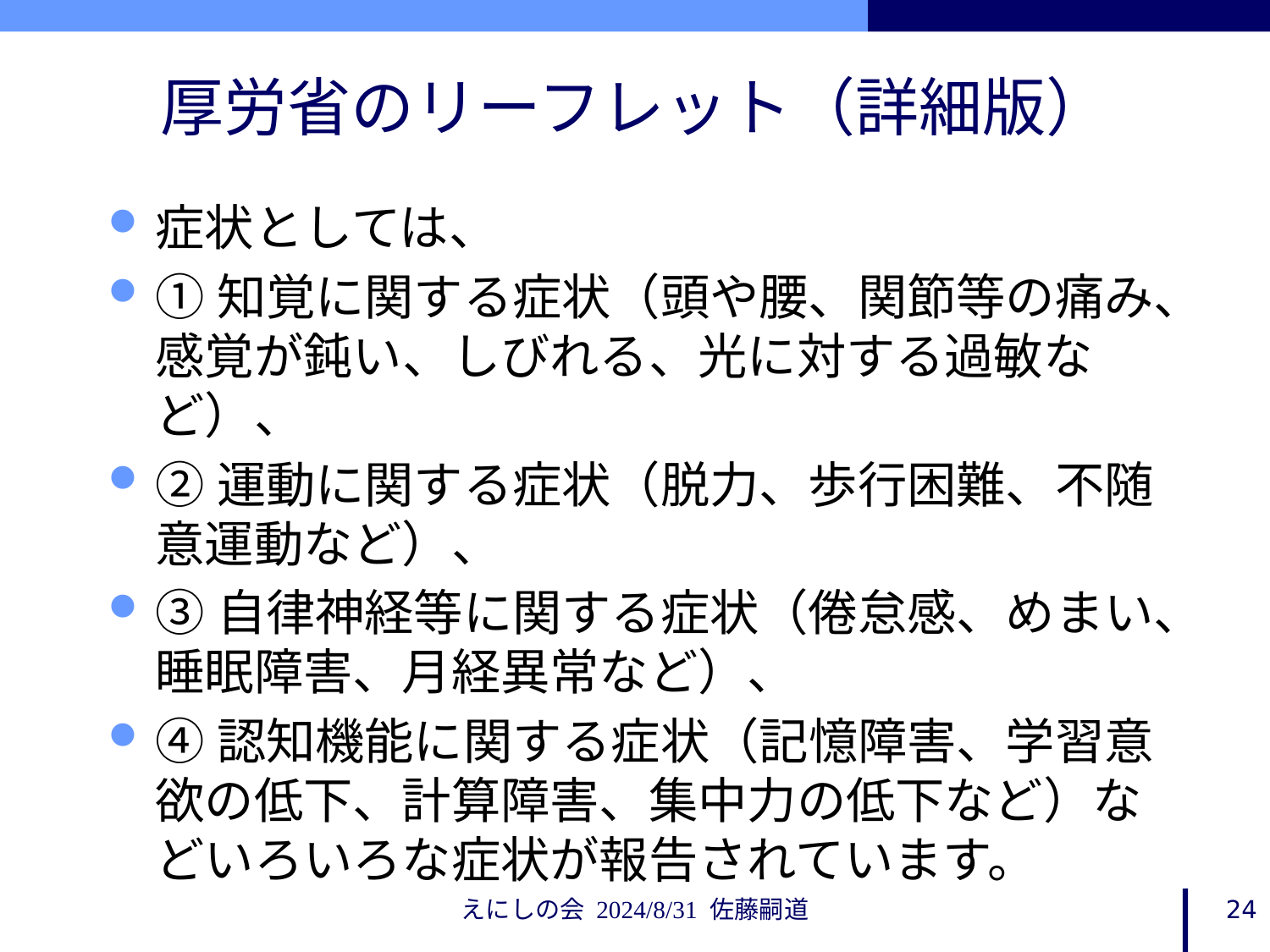

# 厚労省のリーフレット（詳細版）
症状としては、
①知覚に関する症状（頭や腰、関節等の痛み、感覚が鈍い、しびれる、光に対する過敏など）、
②運動に関する症状（脱力、歩行困難、不随意運動など）、
③自律神経等に関する症状（倦怠感、めまい、睡眠障害、月経異常など）、
④認知機能に関する症状（記憶障害、学習意欲の低下、計算障害、集中力の低下など）などいろいろな症状が報告されています。
えにしの会 2024/8/31 佐藤嗣道
24